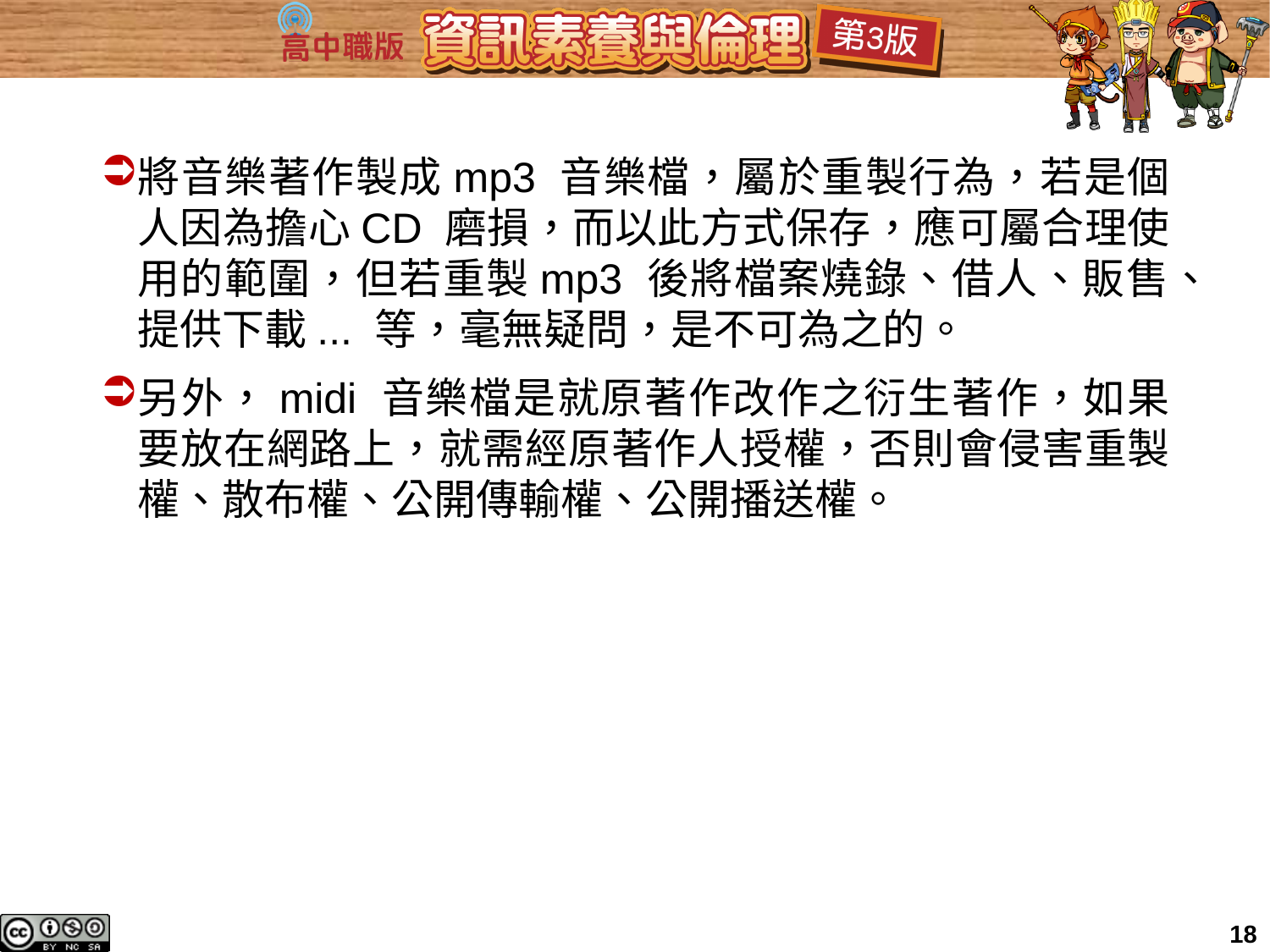

將音樂著作製成mp3 音樂檔，屬於重製行為，若是個人因為擔心CD 磨損，而以此方式保存，應可屬合理使用的範圍，但若重製mp3 後將檔案燒錄、借人、販售、提供下載... 等，毫無疑問，是不可為之的。
另外，midi 音樂檔是就原著作改作之衍生著作，如果要放在網路上，就需經原著作人授權，否則會侵害重製權、散布權、公開傳輸權、公開播送權。
18